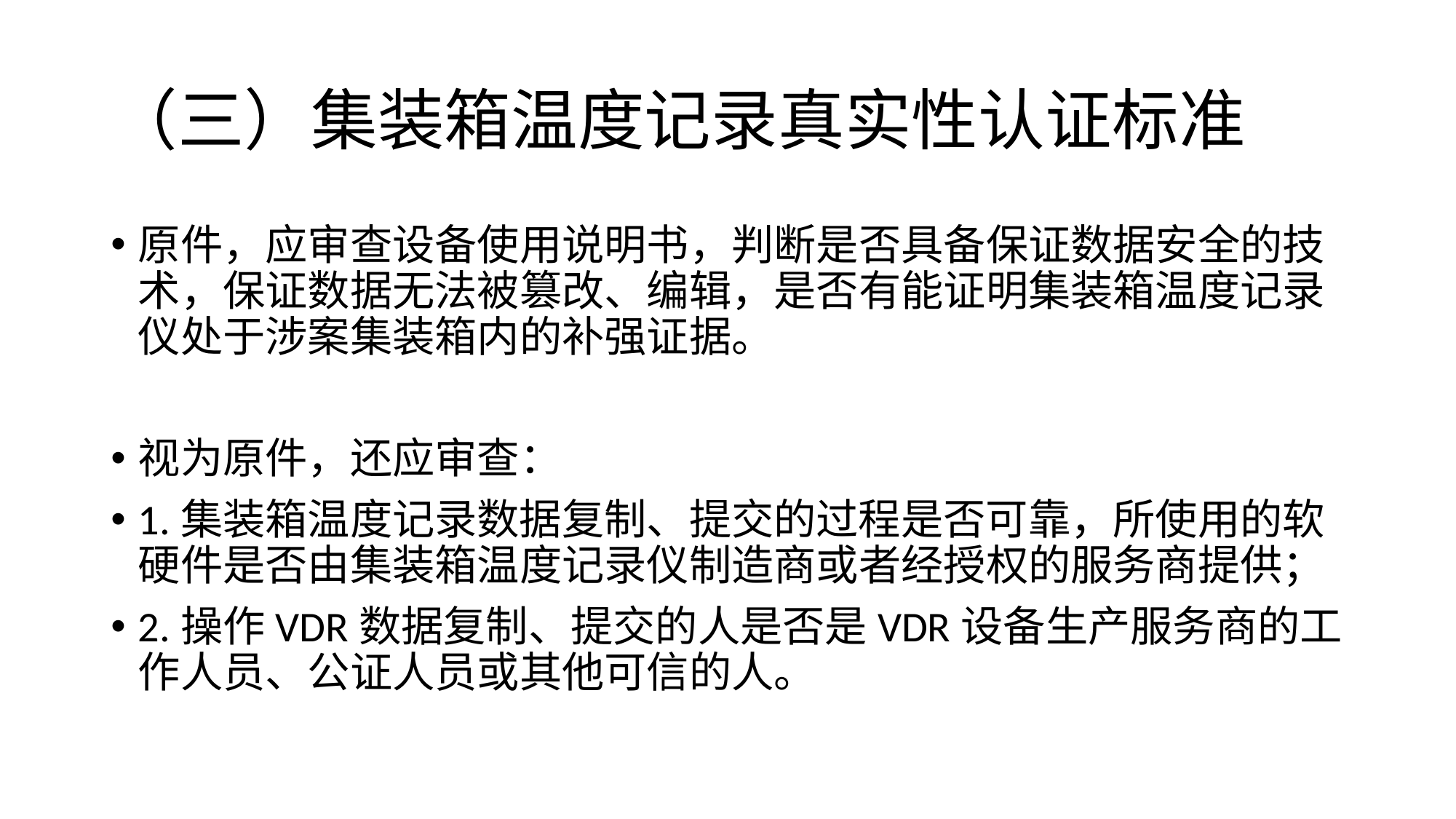

# （三）集装箱温度记录真实性认证标准
原件，应审查设备使用说明书，判断是否具备保证数据安全的技术，保证数据无法被篡改、编辑，是否有能证明集装箱温度记录仪处于涉案集装箱内的补强证据。

视为原件，还应审查：
1.集装箱温度记录数据复制、提交的过程是否可靠，所使用的软硬件是否由集装箱温度记录仪制造商或者经授权的服务商提供；
2.操作VDR数据复制、提交的人是否是VDR设备生产服务商的工作人员、公证人员或其他可信的人。